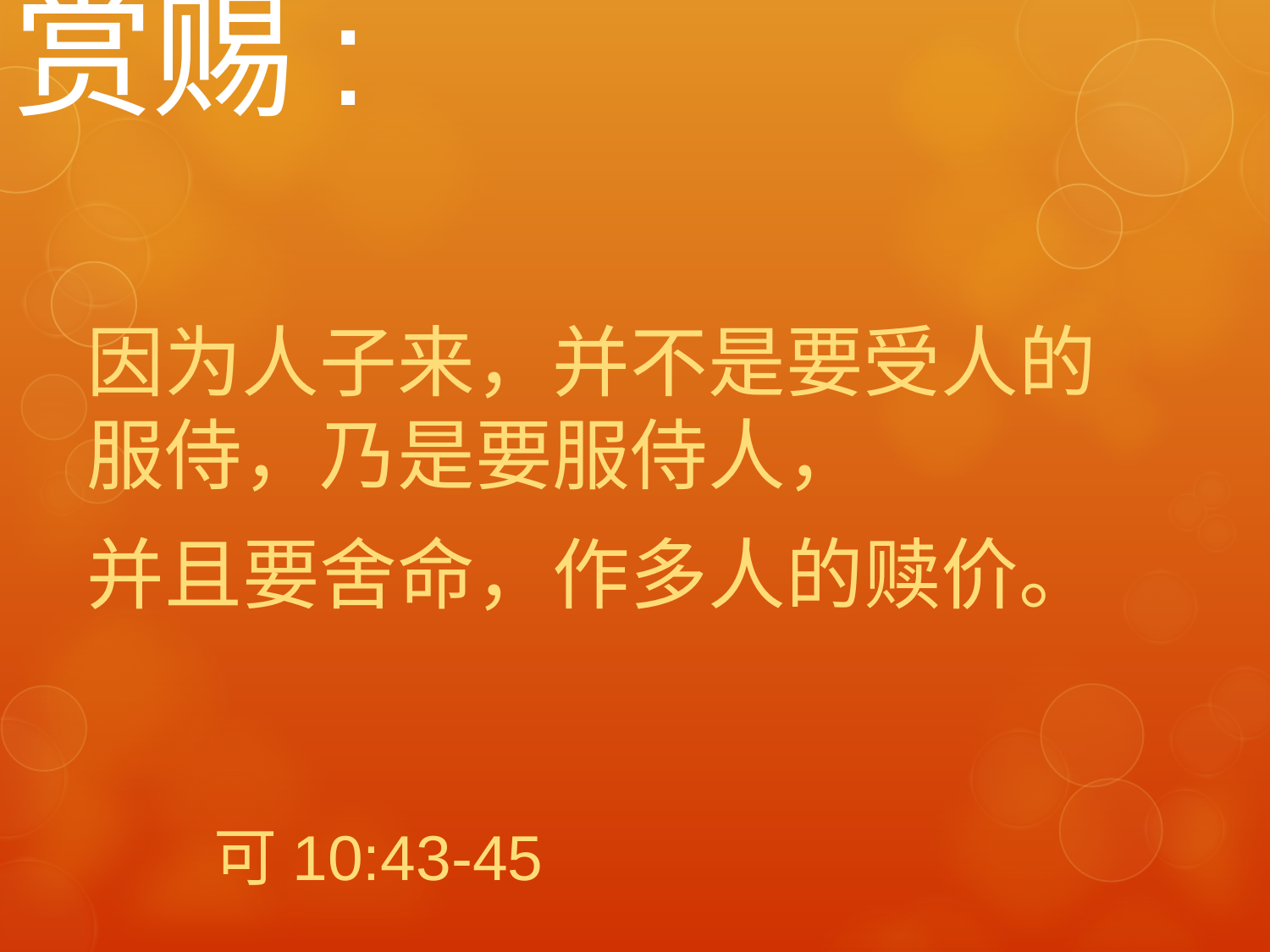

# 赏赐:
因为人子来，并不是要受人的服侍，乃是要服侍人，
并且要舍命，作多人的赎价。

								可10:43-45